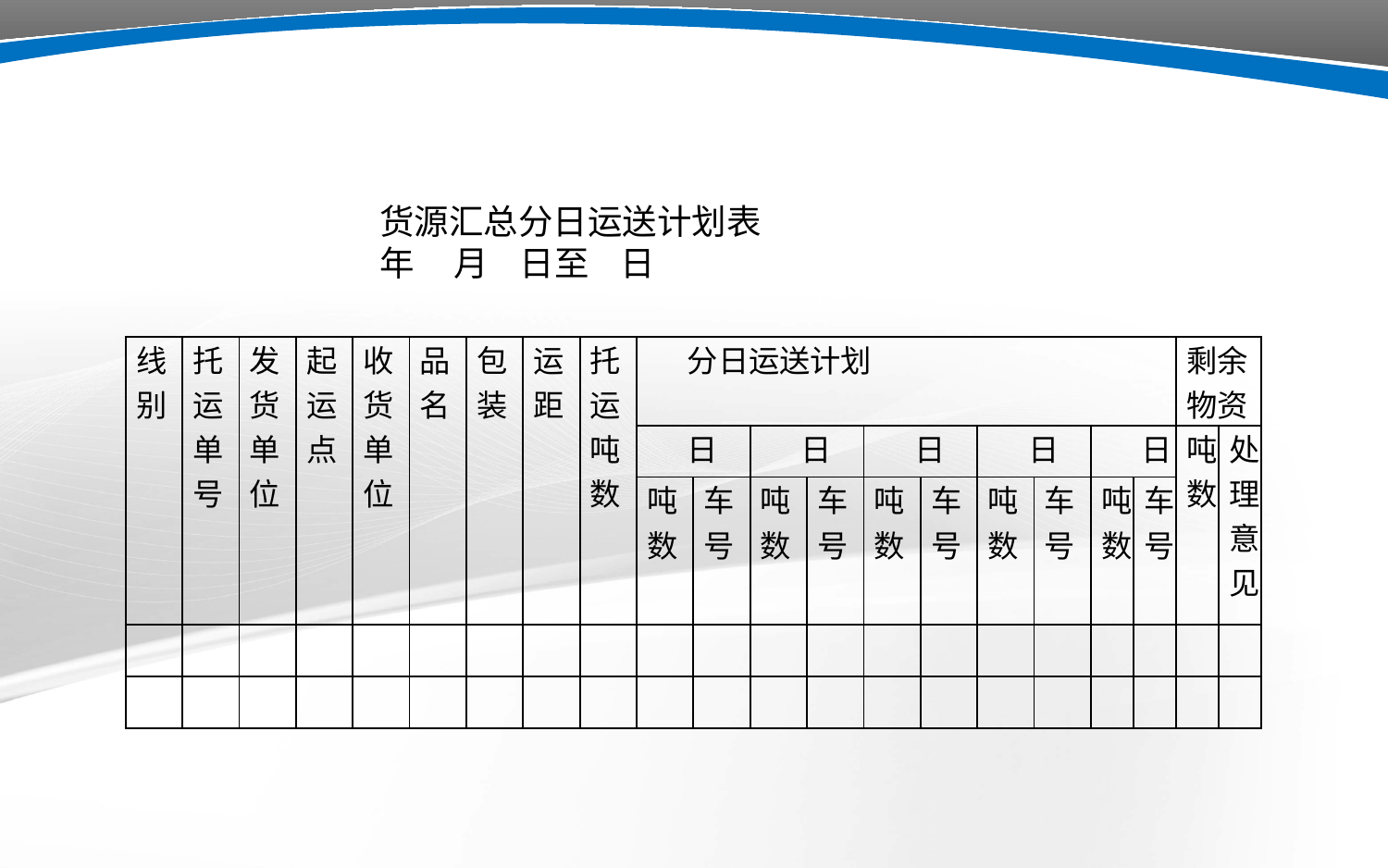

货源汇总分日运送计划表
年     月    日至    日
| 线别 | 托运单号 | 发货单位 | 起运点 | 收货单位 | 品名 | 包装 | 运距 | 托运吨数 | 分日运送计划 |  |  |  |  |  |  |  |  |  | 剩余物资 |  |
| --- | --- | --- | --- | --- | --- | --- | --- | --- | --- | --- | --- | --- | --- | --- | --- | --- | --- | --- | --- | --- |
|  |  |  |  |  |  |  |  |  | 日 |  | 日 |  | 日 |  | 日 |  | 日 |  | 吨数 | 处理意见 |
|  |  |  |  |  |  |  |  |  | 吨数 | 车号 | 吨数 | 车号 | 吨数 | 车号 | 吨数 | 车号 | 吨数 | 车号 |  |  |
|  |  |  |  |  |  |  |  |  |  |  |  |  |  |  |  |  |  |  |  |  |
|  |  |  |  |  |  |  |  |  |  |  |  |  |  |  |  |  |  |  |  |  |